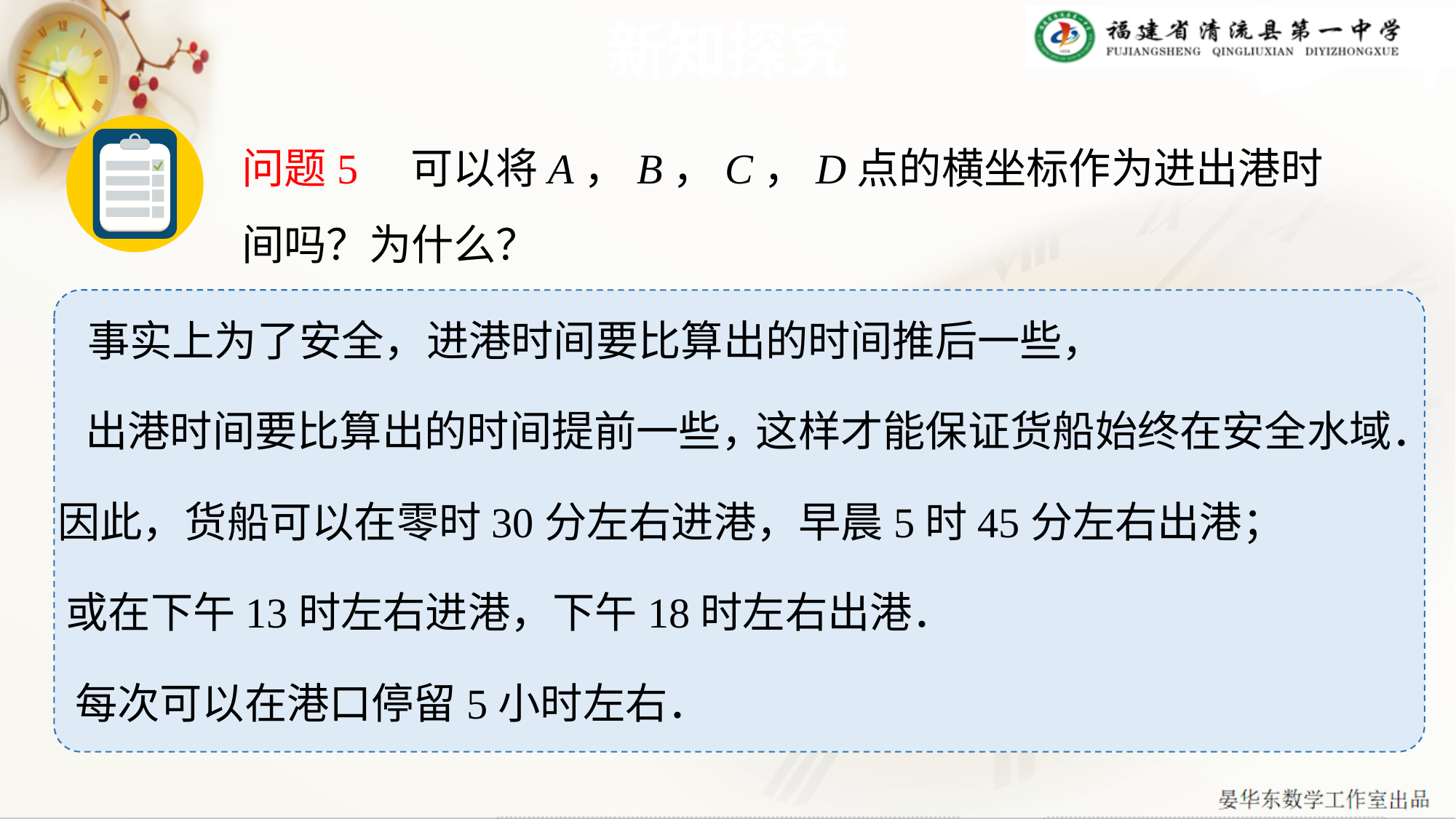

# 新知探究

问题5　可以将A，B，C，D点的横坐标作为进出港时间吗？为什么？

事实上为了安全，进港时间要比算出的时间推后一些，
出港时间要比算出的时间提前一些，
这样才能保证货船始终在安全水域．
因此，货船可以在零时30分左右进港，早晨5时45分左右出港；
或在下午13时左右进港，下午18时左右出港．
每次可以在港口停留5小时左右．